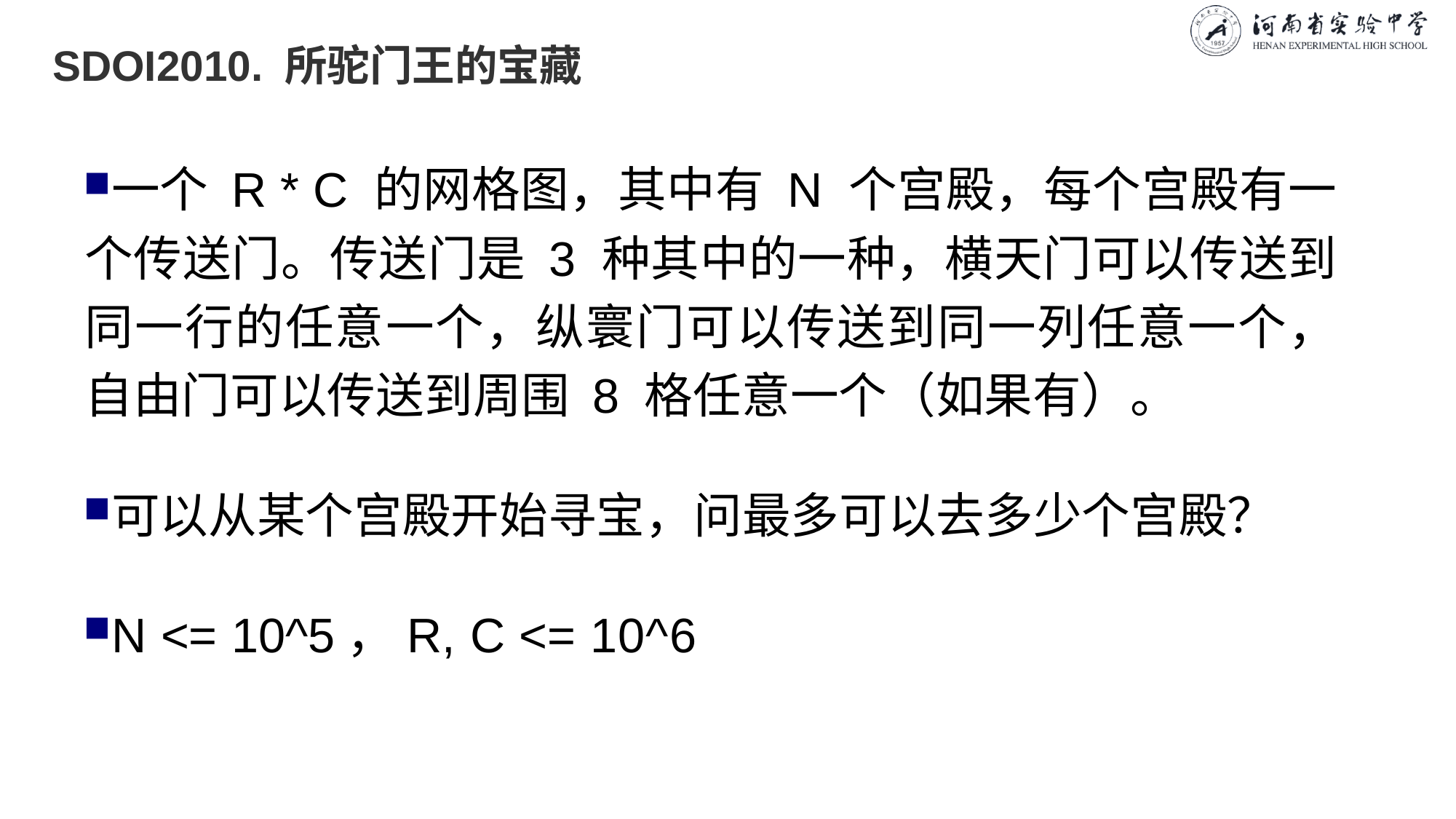

# SDOI2010. 所驼门王的宝藏
一个 R * C 的网格图，其中有 N 个宫殿，每个宫殿有一个传送门。传送门是 3 种其中的一种，横天门可以传送到同一行的任意一个，纵寰门可以传送到同一列任意一个，自由门可以传送到周围 8 格任意一个（如果有）。

可以从某个宫殿开始寻宝，问最多可以去多少个宫殿？

N <= 10^5，R, C <= 10^6